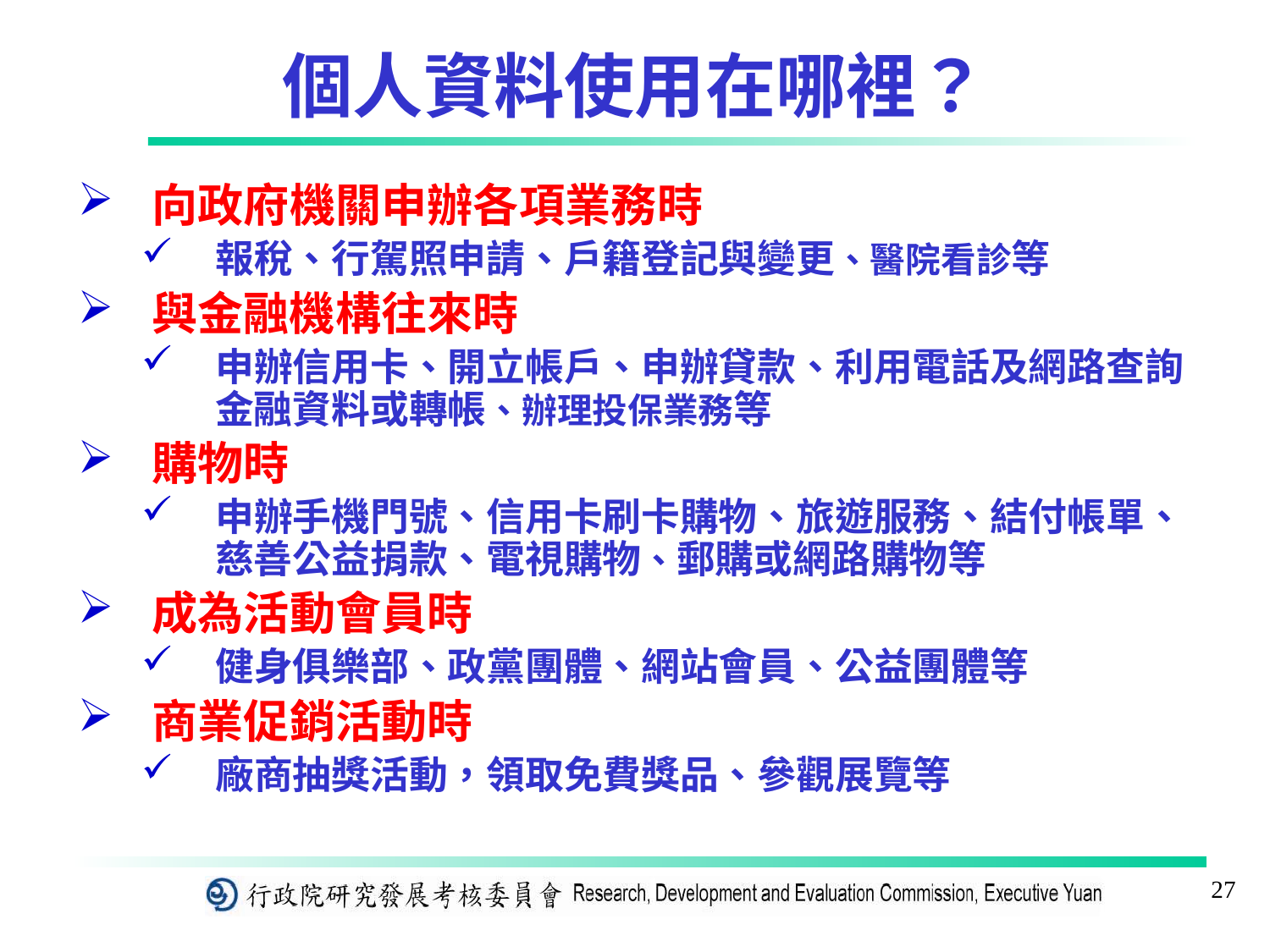

# 個人資料使用在哪裡？
向政府機關申辦各項業務時
報稅、行駕照申請、戶籍登記與變更、醫院看診等
與金融機構往來時
申辦信用卡、開立帳戶、申辦貸款、利用電話及網路查詢金融資料或轉帳、辦理投保業務等
購物時
申辦手機門號、信用卡刷卡購物、旅遊服務、結付帳單、慈善公益捐款、電視購物、郵購或網路購物等
成為活動會員時
健身俱樂部、政黨團體、網站會員、公益團體等
商業促銷活動時
廠商抽獎活動，領取免費獎品、參觀展覽等
27